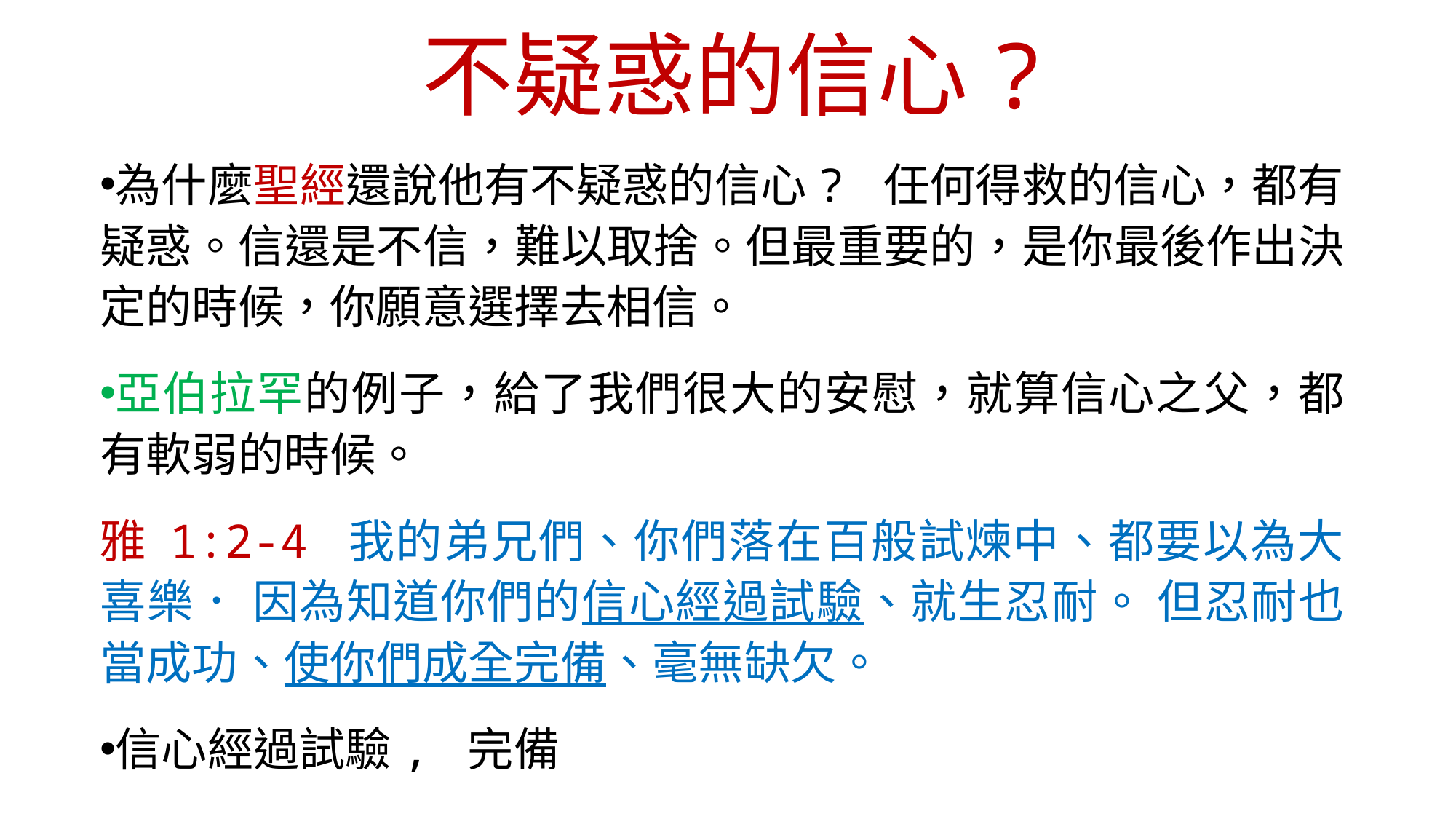

# 不疑惑的信心?
為什麼聖經還說他有不疑惑的信心? 任何得救的信心，都有疑惑。信還是不信，難以取捨。但最重要的，是你最後作出決定的時候，你願意選擇去相信。
亞伯拉罕的例子，給了我們很大的安慰，就算信心之父，都有軟弱的時候。
雅 1:2-4 我的弟兄們、你們落在百般試煉中、都要以為大喜樂． 因為知道你們的信心經過試驗、就生忍耐。 但忍耐也當成功、使你們成全完備、毫無缺欠。
信心經過試驗, 完備